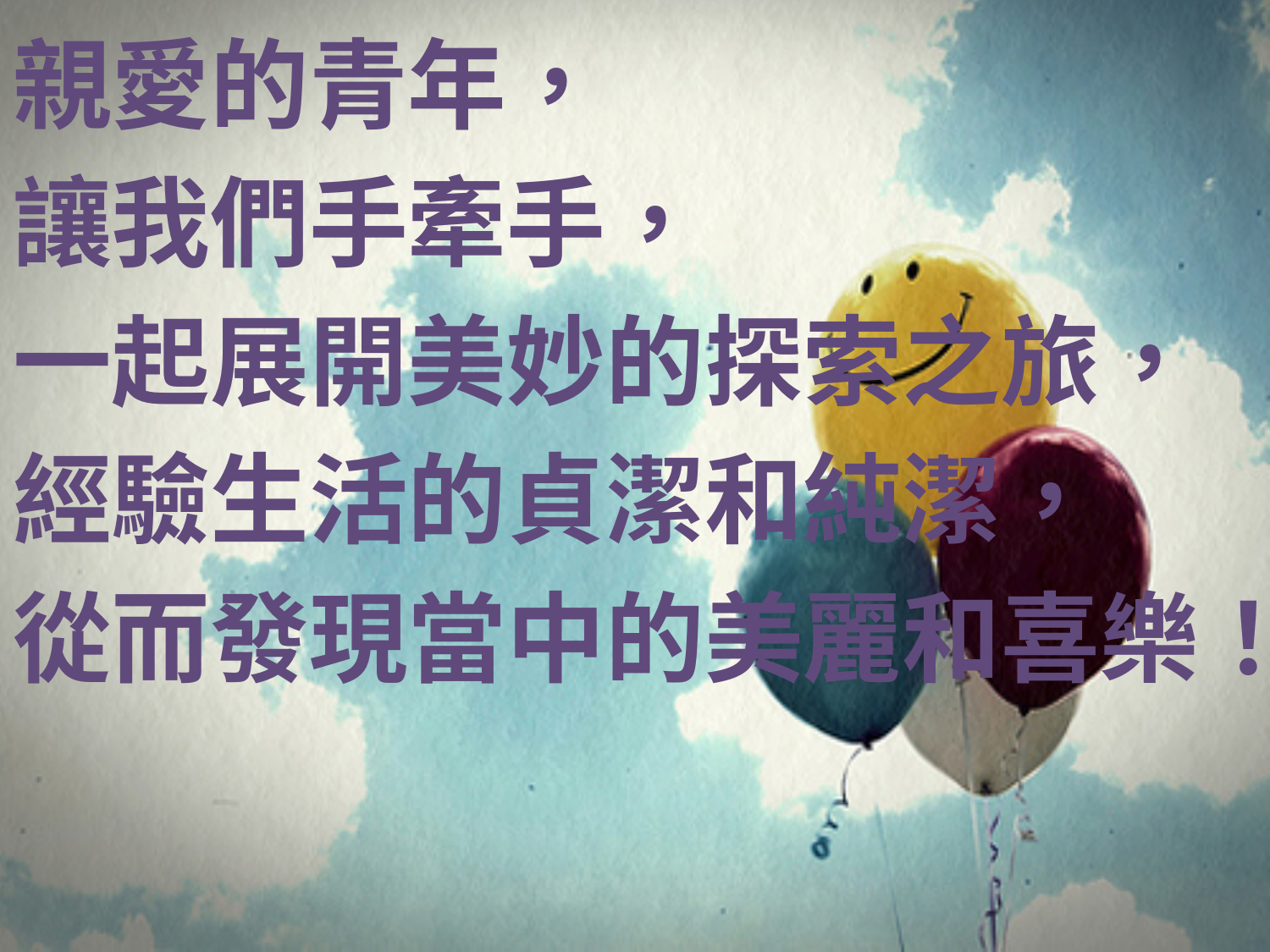

親愛的青年，
讓我們手牽手，
一起展開美妙的探索之旅，
經驗生活的貞潔和純潔，
從而發現當中的美麗和喜樂！